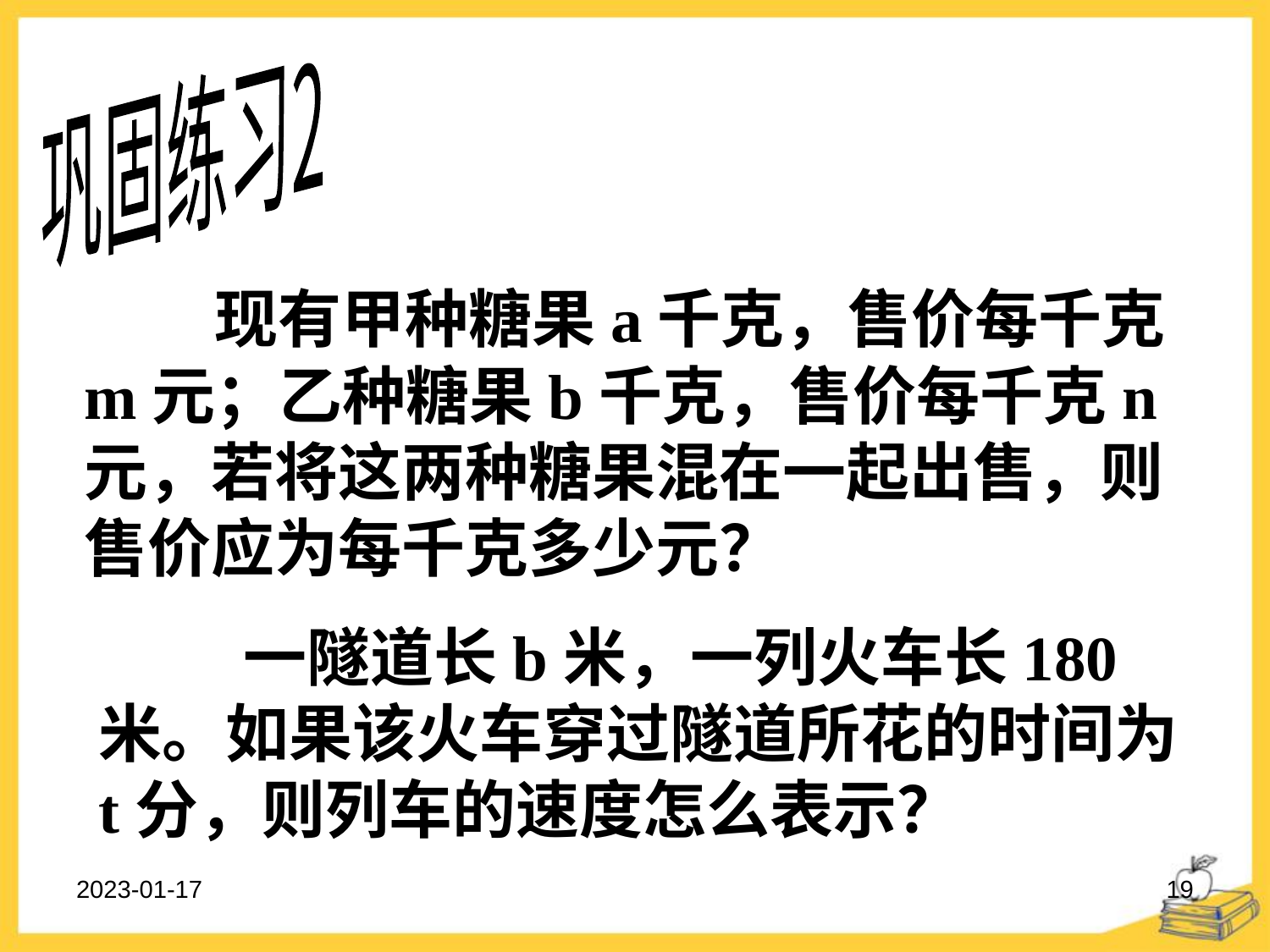

巩固练习2
        现有甲种糖果a千克，售价每千克m元；乙种糖果b千克，售价每千克n元，若将这两种糖果混在一起出售，则售价应为每千克多少元？
         一隧道长b米，一列火车长180米。如果该火车穿过隧道所花的时间为t分，则列车的速度怎么表示？
2023-01-17
19